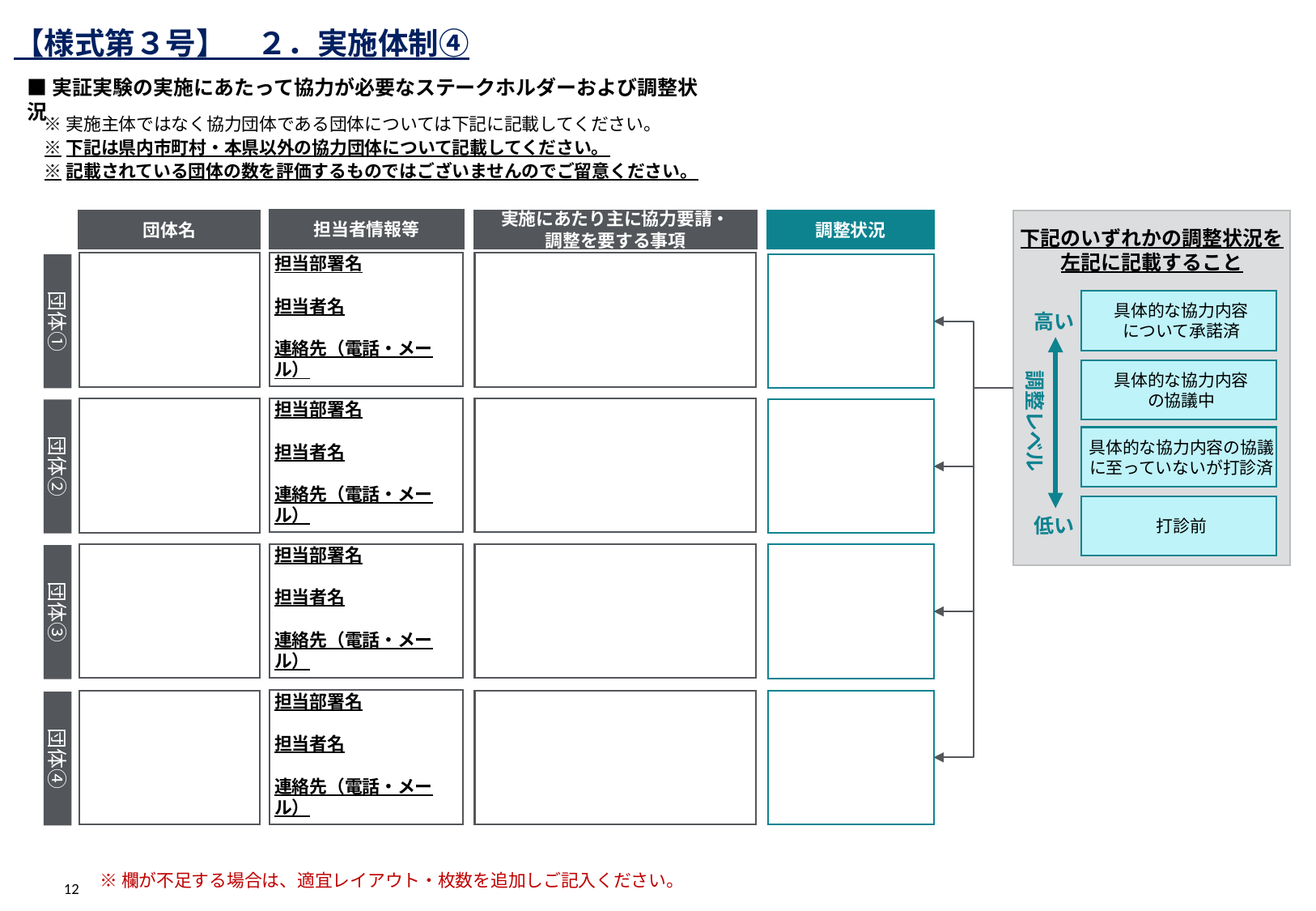

【様式第３号】　２．実施体制④
■実証実験の実施にあたって協力が必要なステークホルダーおよび調整状況
※実施主体ではなく協力団体である団体については下記に記載してください。
※下記は県内市町村・本県以外の協力団体について記載してください。
※記載されている団体の数を評価するものではございませんのでご留意ください。
担当者情報等
団体名
実施にあたり主に協力要請・
調整を要する事項
調整状況

具体的な協力内容
について承諾済
高い
具体的な協力内容
の協議中
調整レベル
具体的な協力内容の協議に至っていないが打診済
打診前
低い
下記のいずれかの調整状況を
左記に記載すること
担当部署名

担当者名

連絡先（電話・メール）

団体①

担当部署名

担当者名

連絡先（電話・メール）

団体②
担当部署名

担当者名

連絡先（電話・メール）

団体③
担当部署名

担当者名

連絡先（電話・メール）

団体④
※欄が不足する場合は、適宜レイアウト・枚数を追加しご記入ください。
12